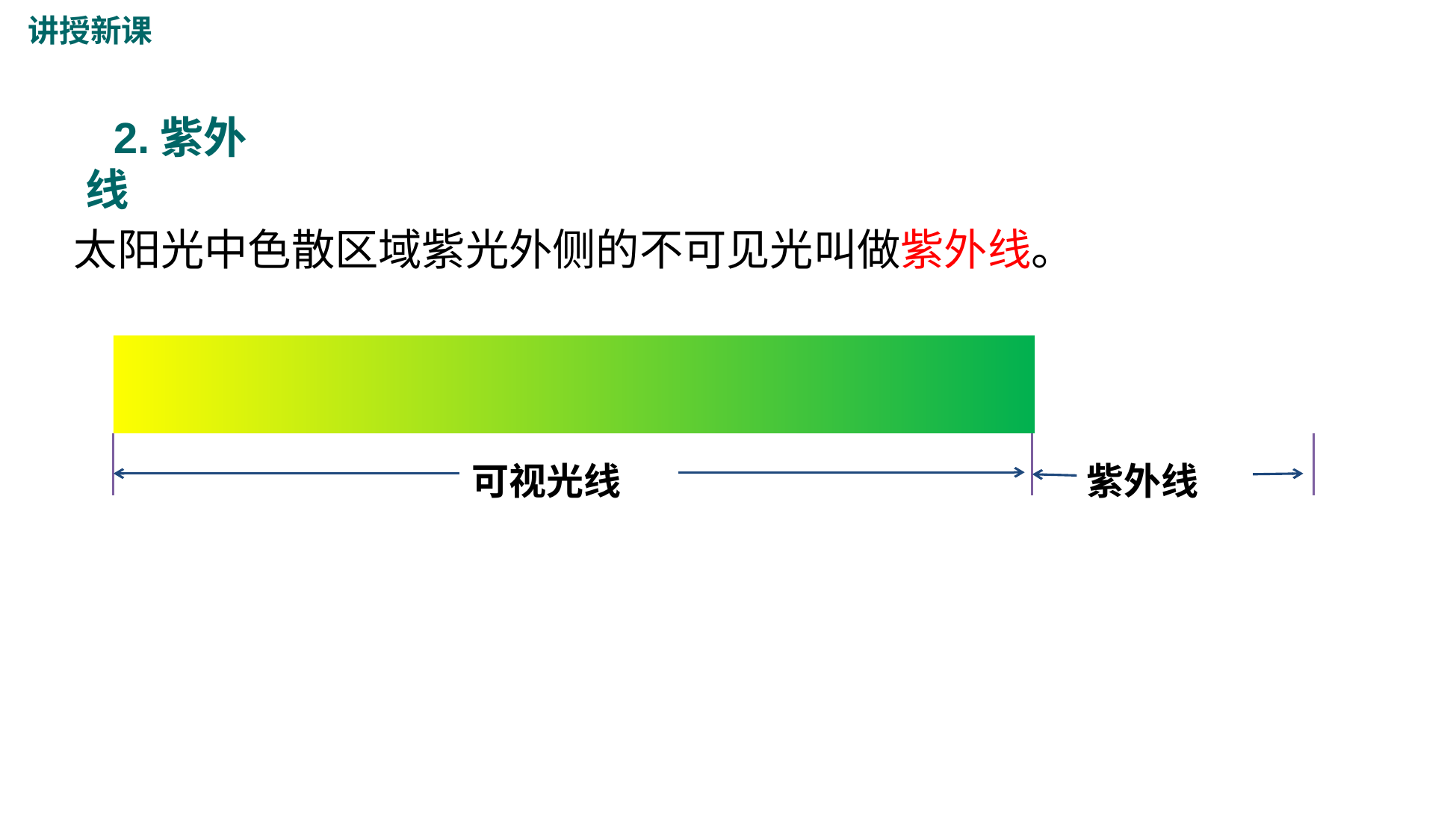

讲授新课
2.紫外线
太阳光中色散区域紫光外侧的不可见光叫做紫外线。

可视光线
紫外线